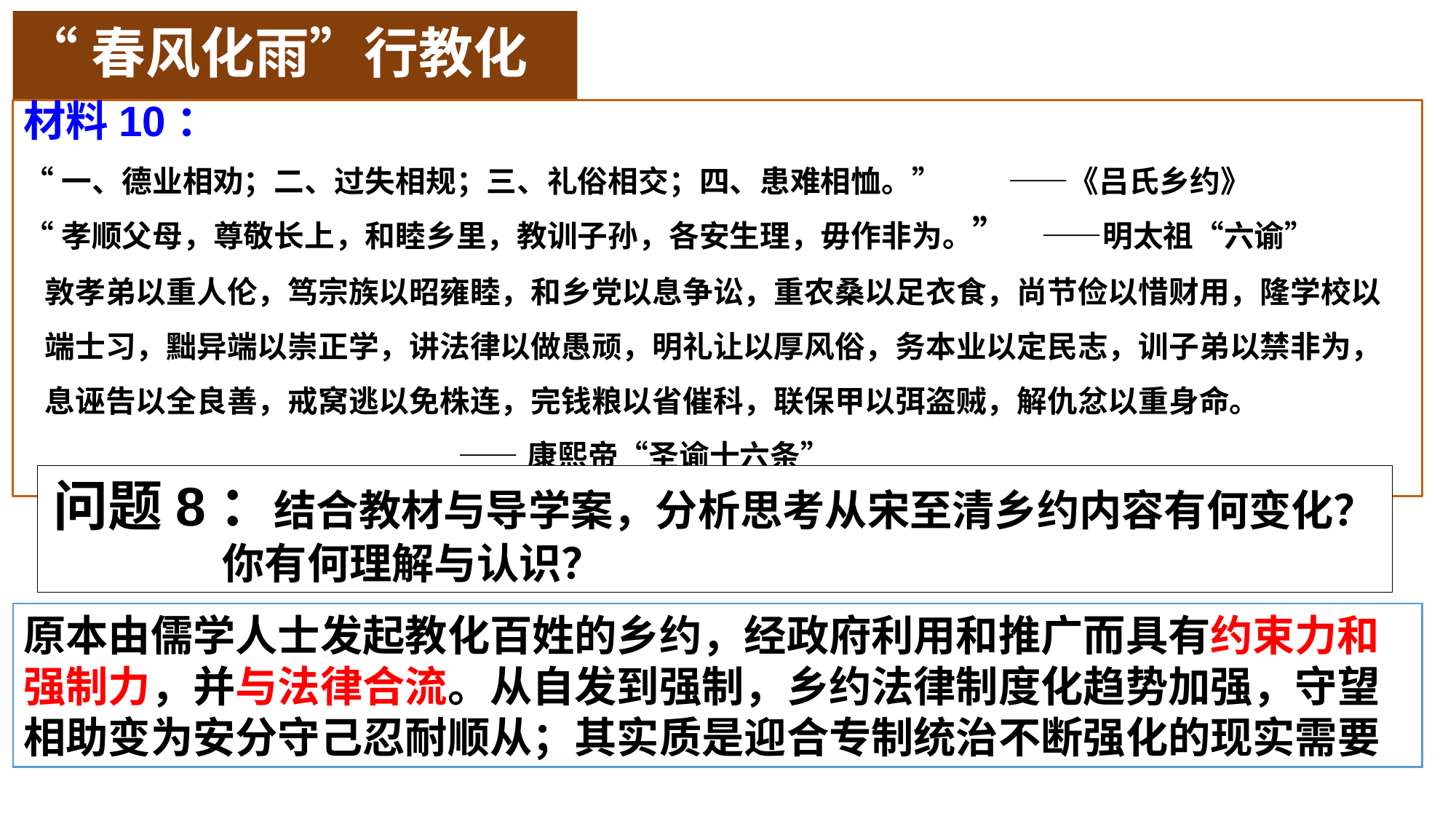

“春风化雨”行教化
材料10：
“一、德业相劝；二、过失相规；三、礼俗相交；四、患难相恤。”        ——《吕氏乡约》
“孝顺父母，尊敬长上，和睦乡里，教训子孙，各安生理，毋作非为。”    ——明太祖“六谕”
  敦孝弟以重人伦，笃宗族以昭雍睦，和乡党以息争讼，重农桑以足衣食，尚节俭以惜财用，隆学校以
  端士习，黜异端以崇正学，讲法律以做愚顽，明礼让以厚风俗，务本业以定民志，训子弟以禁非为，
  息诬告以全良善，戒窝逃以免株连，完钱粮以省催科，联保甲以弭盗贼，解仇忿以重身命。
                                                               ——康熙帝“圣谕十六条”

问题8：结合教材与导学案，分析思考从宋至清乡约内容有何变化？
                 你有何理解与认识？
原本由儒学人士发起教化百姓的乡约，经政府利用和推广而具有约束力和强制力，并与法律合流。从自发到强制，乡约法律制度化趋势加强，守望相助变为安分守己忍耐顺从；其实质是迎合专制统治不断强化的现实需要